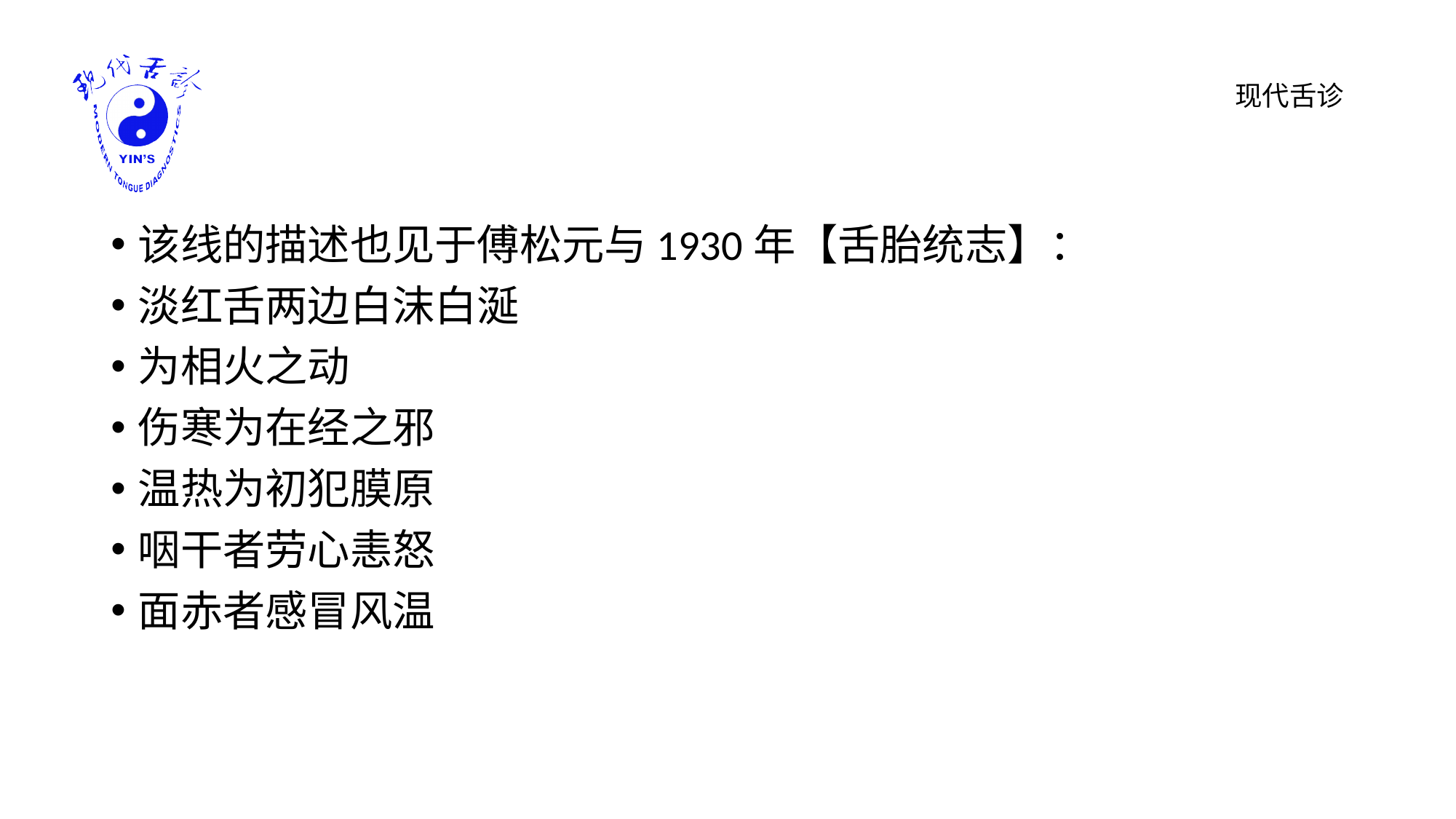

该线的描述也见于傅松元与1930年【舌胎统志】：
淡红舌两边白沫白涎
为相火之动
伤寒为在经之邪
温热为初犯膜原
咽干者劳心恚怒
面赤者感冒风温